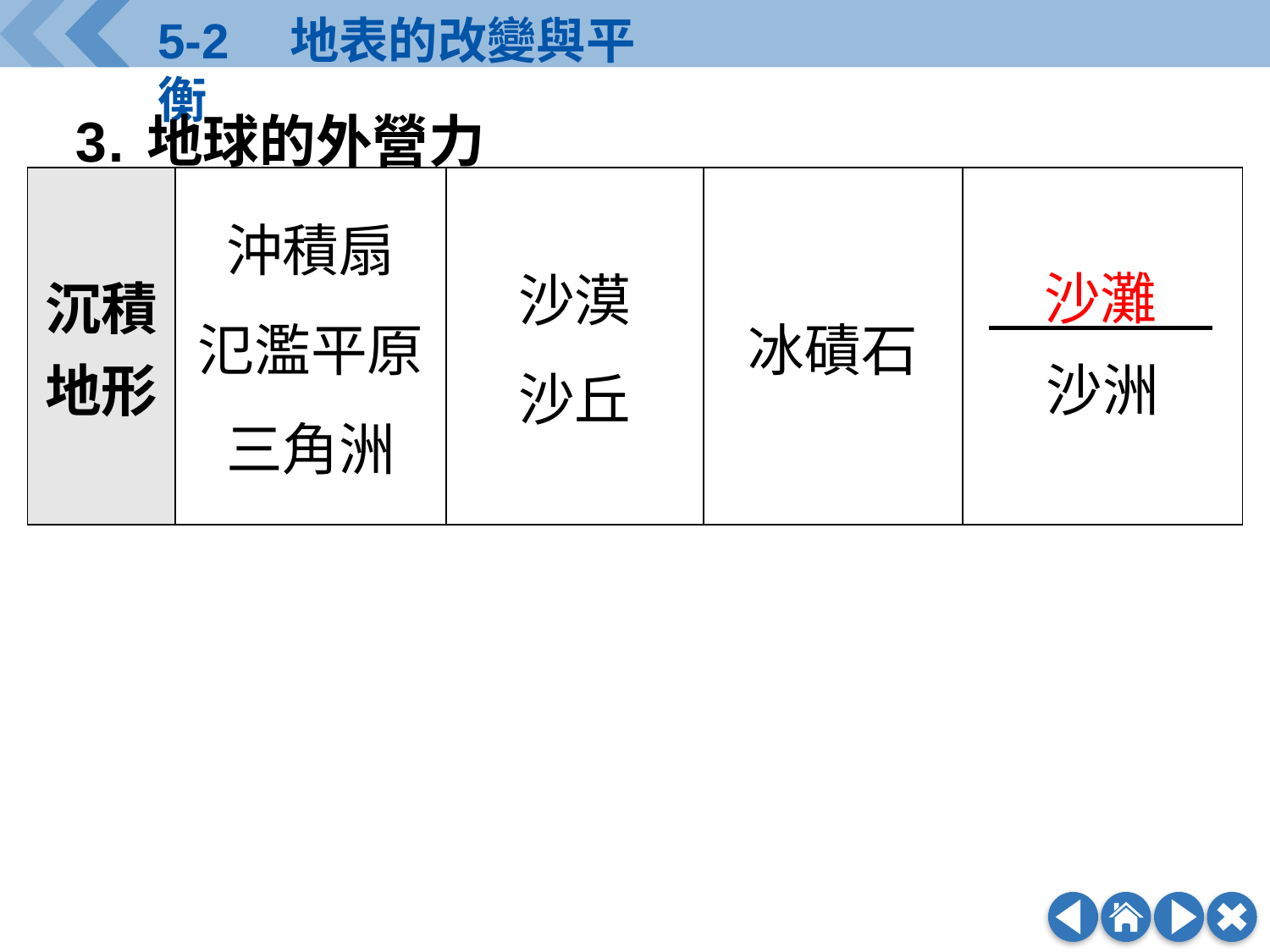

地球的外營力
| 沉積地形 | 沖積扇 氾濫平原 三角洲 | 沙漠 沙丘 | 冰磧石 | 沙洲 |
| --- | --- | --- | --- | --- |
沙灘